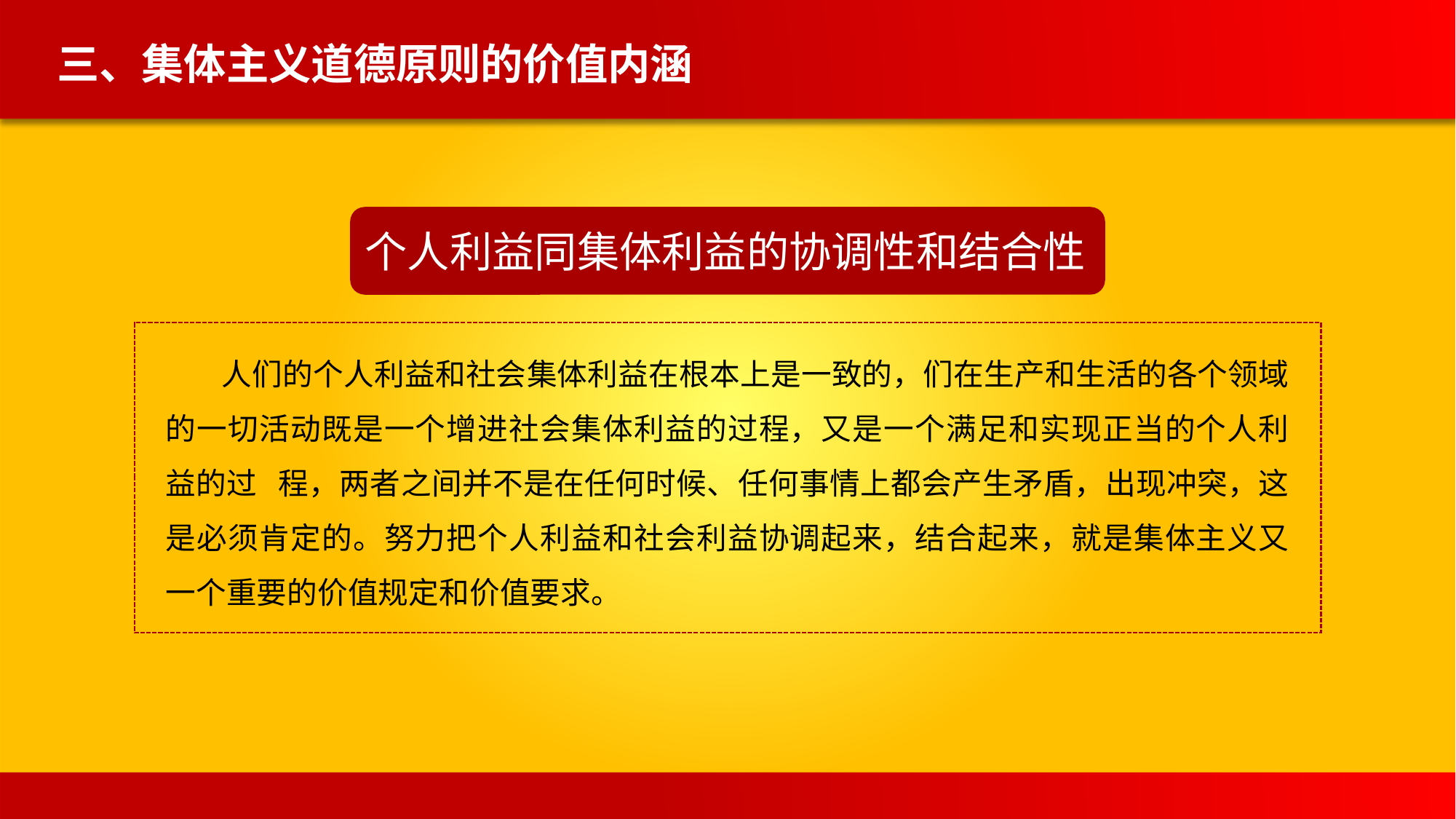

个人利益同集体利益的协调性和结合性
三、集体主义道德原则的价值内涵

       人们的个人利益和社会集体利益在根本上是一致的，们在生产和生活的各个领域的一切活动既是一个增进社会集体利益的过程，又是一个满足和实现正当的个人利益的过   程，两者之间并不是在任何时候、任何事情上都会产生矛盾，出现冲突，这是必须肯定的。努力把个人利益和社会利益协调起来，结合起来，就是集体主义又一个重要的价值规定和价值要求。